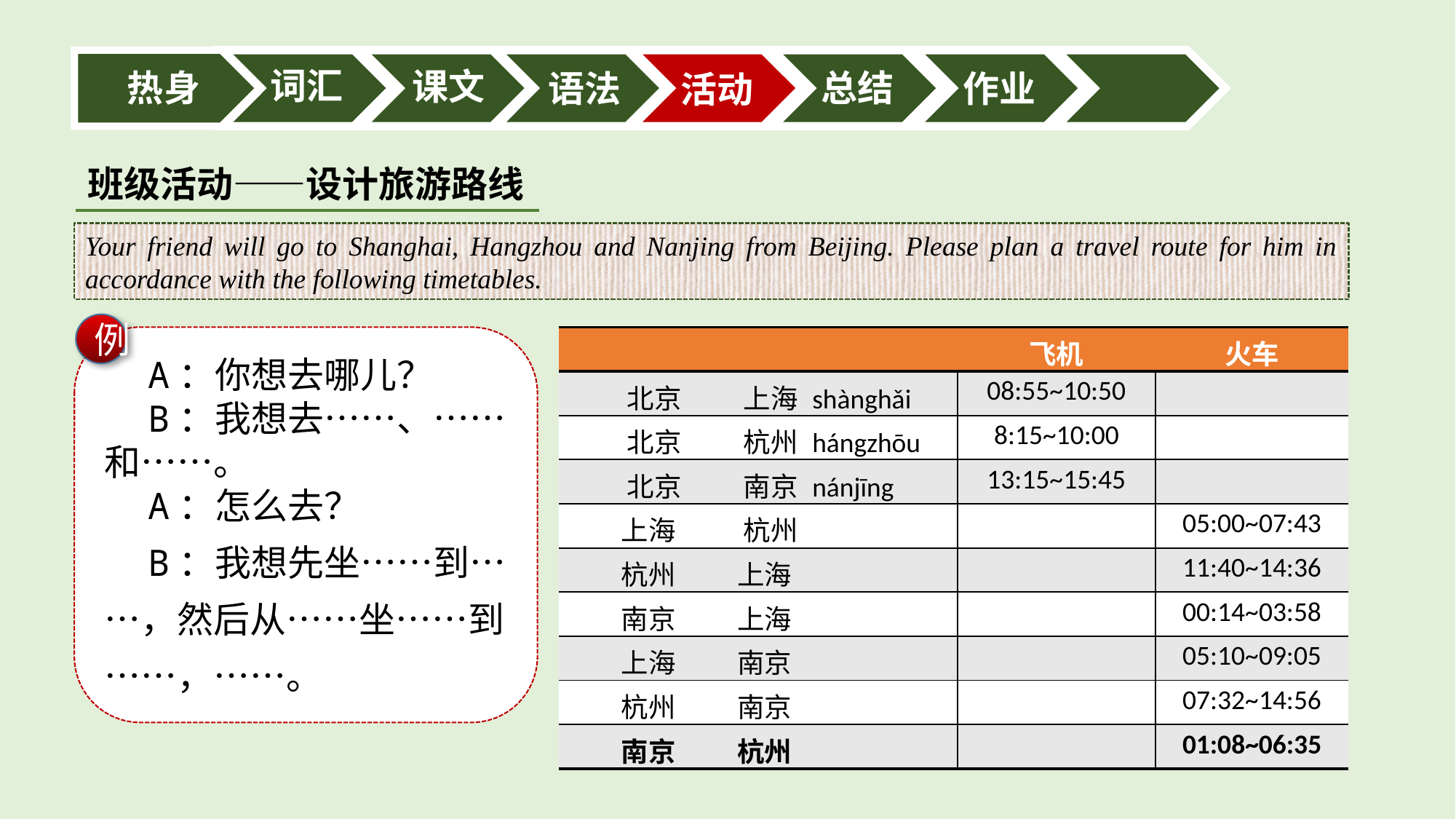

词汇
课文
热身
总结
语法
作业
活动
班级活动——设计旅游路线
Your friend will go to Shanghai, Hangzhou and Nanjing from Beijing. Please plan a travel route for him in accordance with the following timetables.
例
  A：你想去哪儿？
  B：我想去……、……和……。
  A：怎么去？
  B：我想先坐……到……，然后从……坐……到……，……。
|  | 飞机 | 火车 |
| --- | --- | --- |
| 北京 上海 shànghǎi | 08:55~10:50 |  |
| 北京 杭州 hángzhōu | 8:15~10:00 |  |
| 北京 南京 nánjīng | 13:15~15:45 |  |
| 上海 杭州 |  | 05:00~07:43 |
| 杭州 上海 |  | 11:40~14:36 |
| 南京 上海 |  | 00:14~03:58 |
| 上海 南京 |  | 05:10~09:05 |
| 杭州 南京 |  | 07:32~14:56 |
| 南京 杭州 |  | 01:08~06:35 |